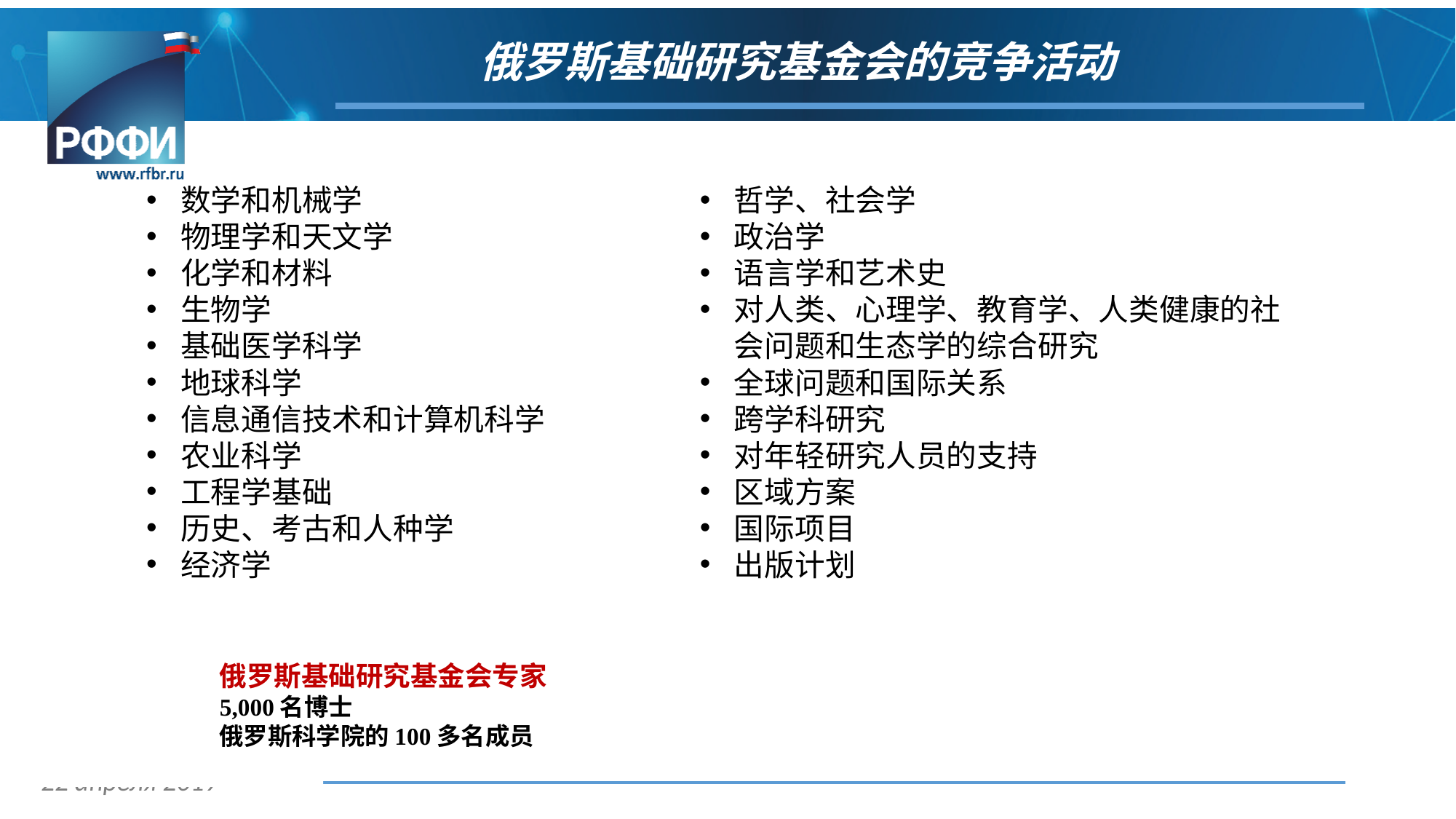

# 俄罗斯基础研究基金会的竞争活动
哲学、社会学
政治学
语言学和艺术史
对人类、心理学、教育学、人类健康的社会问题和生态学的综合研究
全球问题和国际关系
跨学科研究
对年轻研究人员的支持
区域方案
国际项目
出版计划
数学和机械学
物理学和天文学
化学和材料
生物学
基础医学科学
地球科学
信息通信技术和计算机科学
农业科学
工程学基础
历史、考古和人种学
经济学
俄罗斯基础研究基金会专家
5,000名博士
俄罗斯科学院的100多名成员
|  |
| --- |